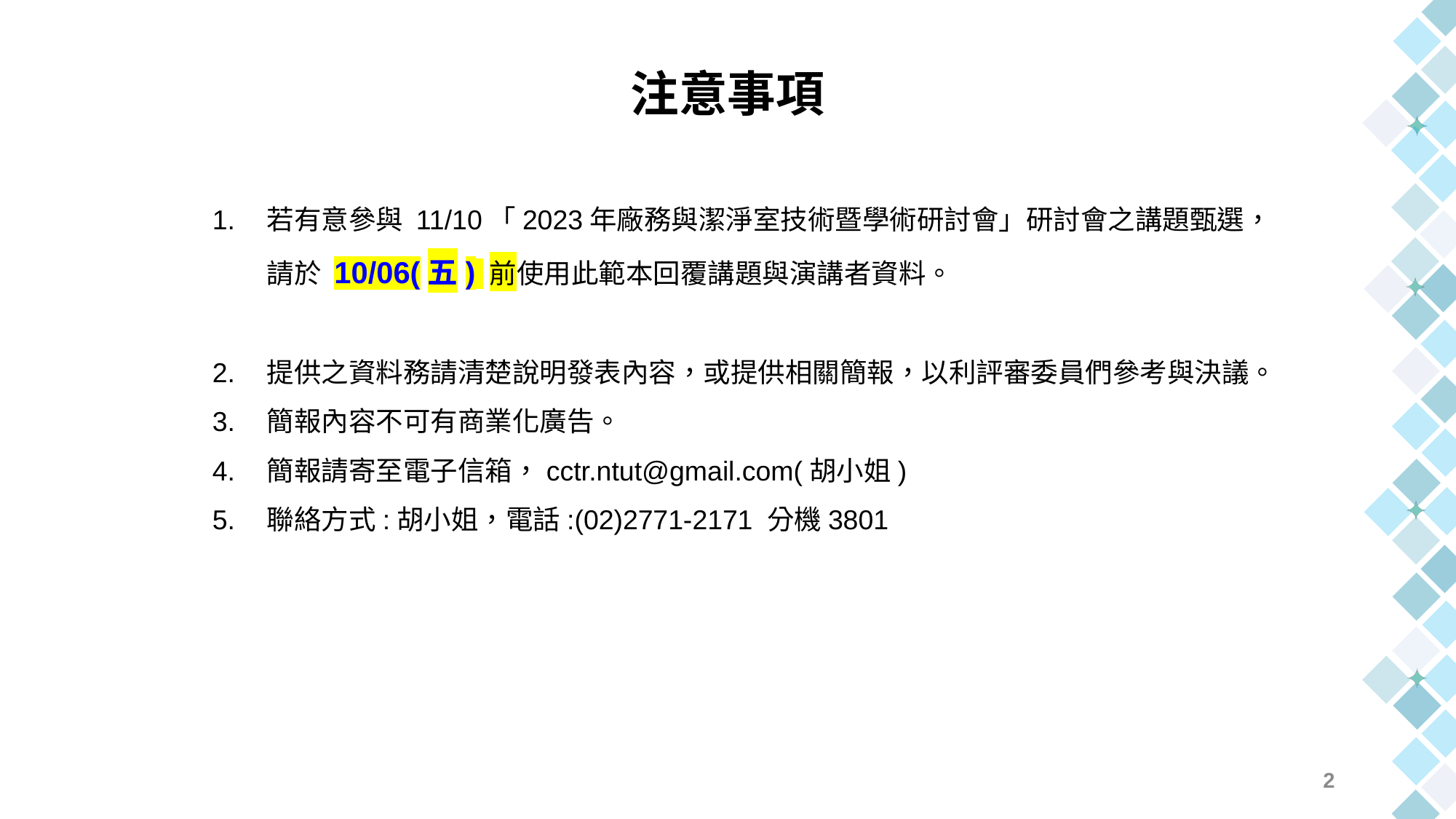

注意事項
若有意參與 11/10「2023年廠務與潔淨室技術暨學術研討會」研討會之講題甄選，請於 10/06(五) 前使用此範本回覆講題與演講者資料。

提供之資料務請清楚說明發表內容，或提供相關簡報，以利評審委員們參考與決議。
簡報內容不可有商業化廣告。
簡報請寄至電子信箱，cctr.ntut@gmail.com(胡小姐)
聯絡方式:胡小姐，電話:(02)2771-2171 分機3801

2